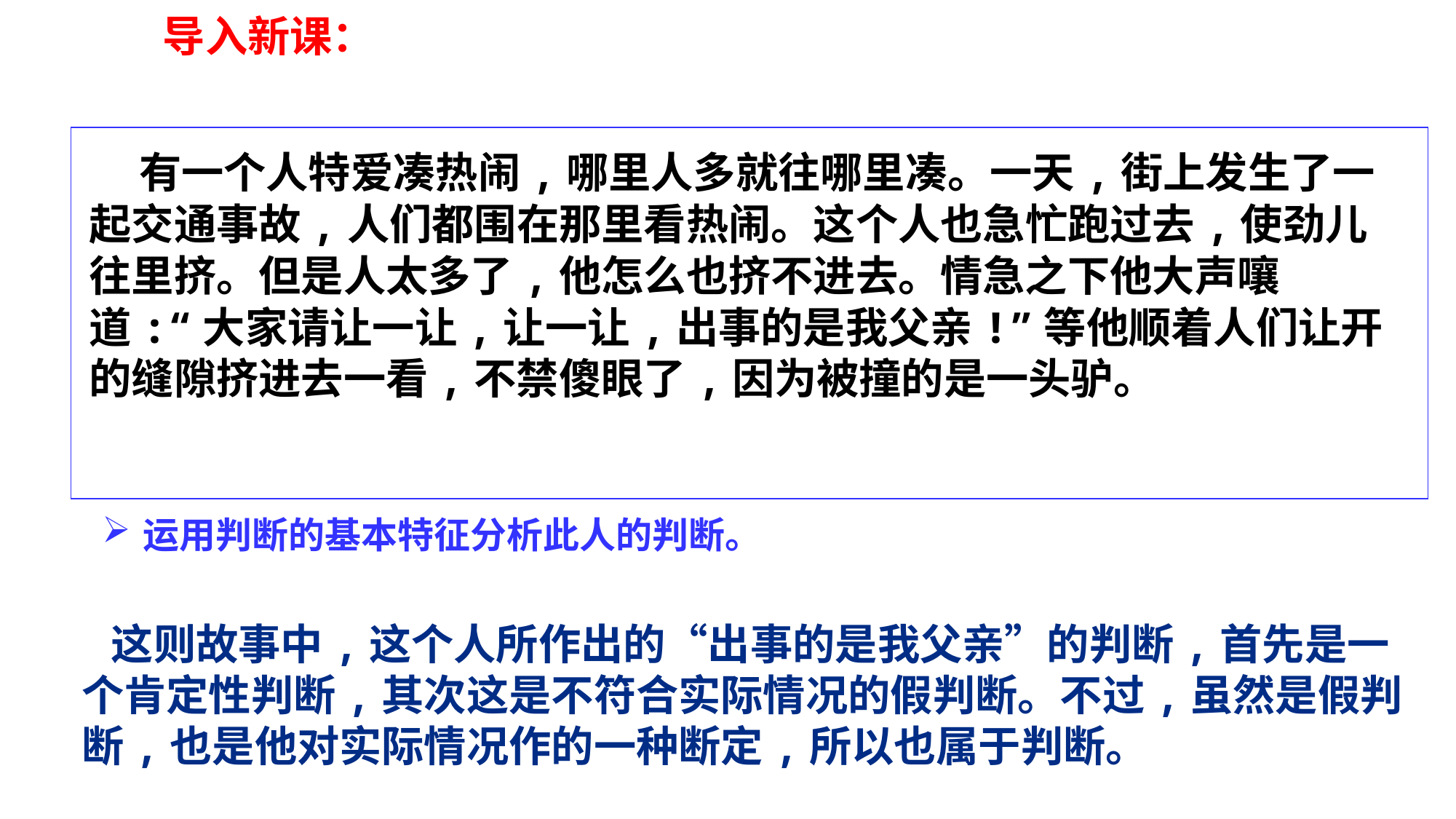

导入新课：

     有一个人特爱凑热闹,哪里人多就往哪里凑。一天,街上发生了一起交通事故,人们都围在那里看热闹。这个人也急忙跑过去,使劲儿往里挤。但是人太多了,他怎么也挤不进去。情急之下他大声嚷道:“大家请让一让,让一让,出事的是我父亲!”等他顺着人们让开的缝隙挤进去一看,不禁傻眼了,因为被撞的是一头驴。
运用判断的基本特征分析此人的判断。
  这则故事中,这个人所作出的“出事的是我父亲”的判断,首先是一个肯定性判断,其次这是不符合实际情况的假判断。不过,虽然是假判断,也是他对实际情况作的一种断定,所以也属于判断。